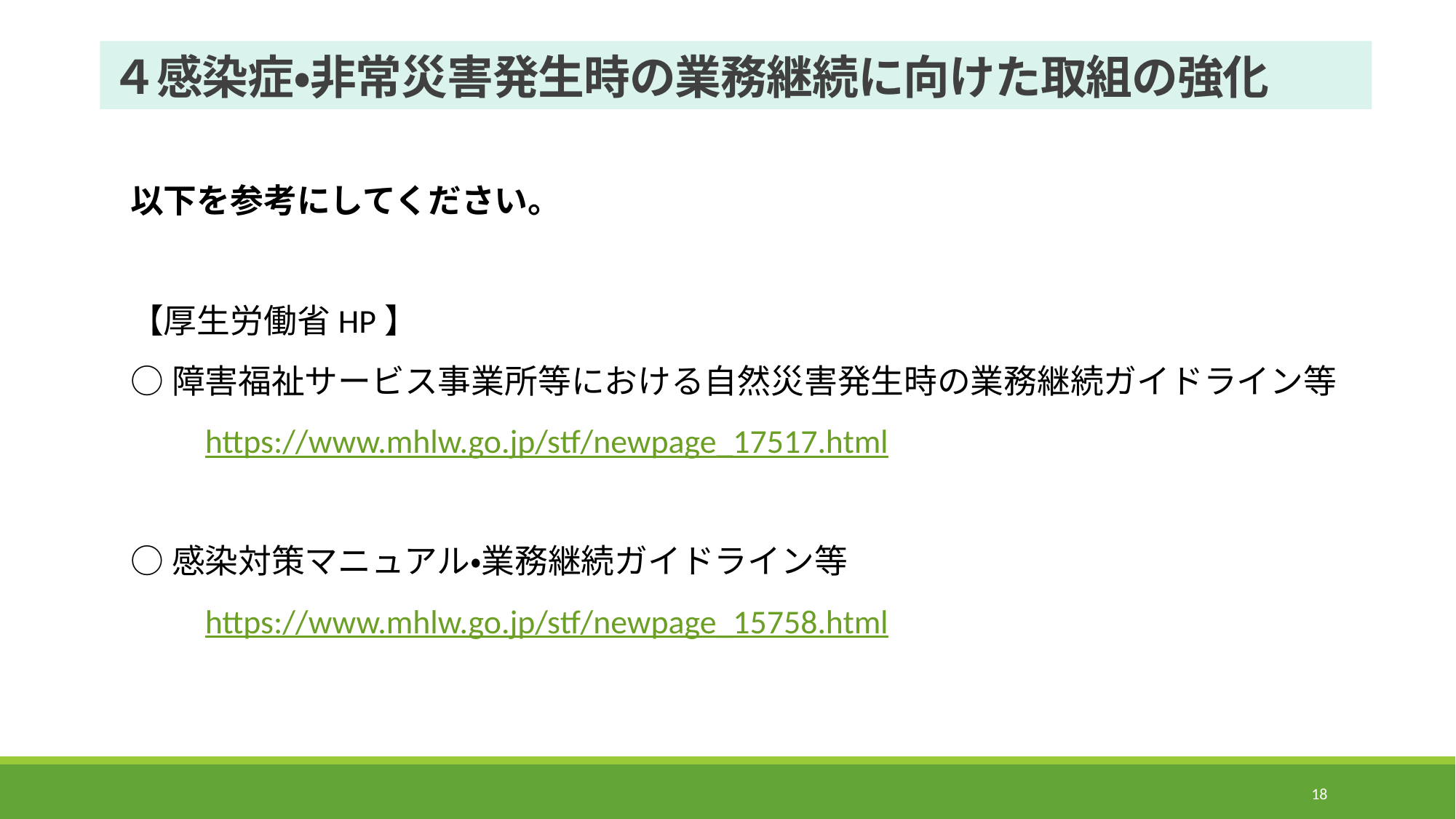

# ４感染症・非常災害発生時の業務継続に向けた取組の強化
以下を参考にしてください。

【厚生労働省HP】
○障害福祉サービス事業所等における自然災害発生時の業務継続ガイドライン等
　　https://www.mhlw.go.jp/stf/newpage_17517.html

○感染対策マニュアル・業務継続ガイドライン等
　　https://www.mhlw.go.jp/stf/newpage_15758.html

18